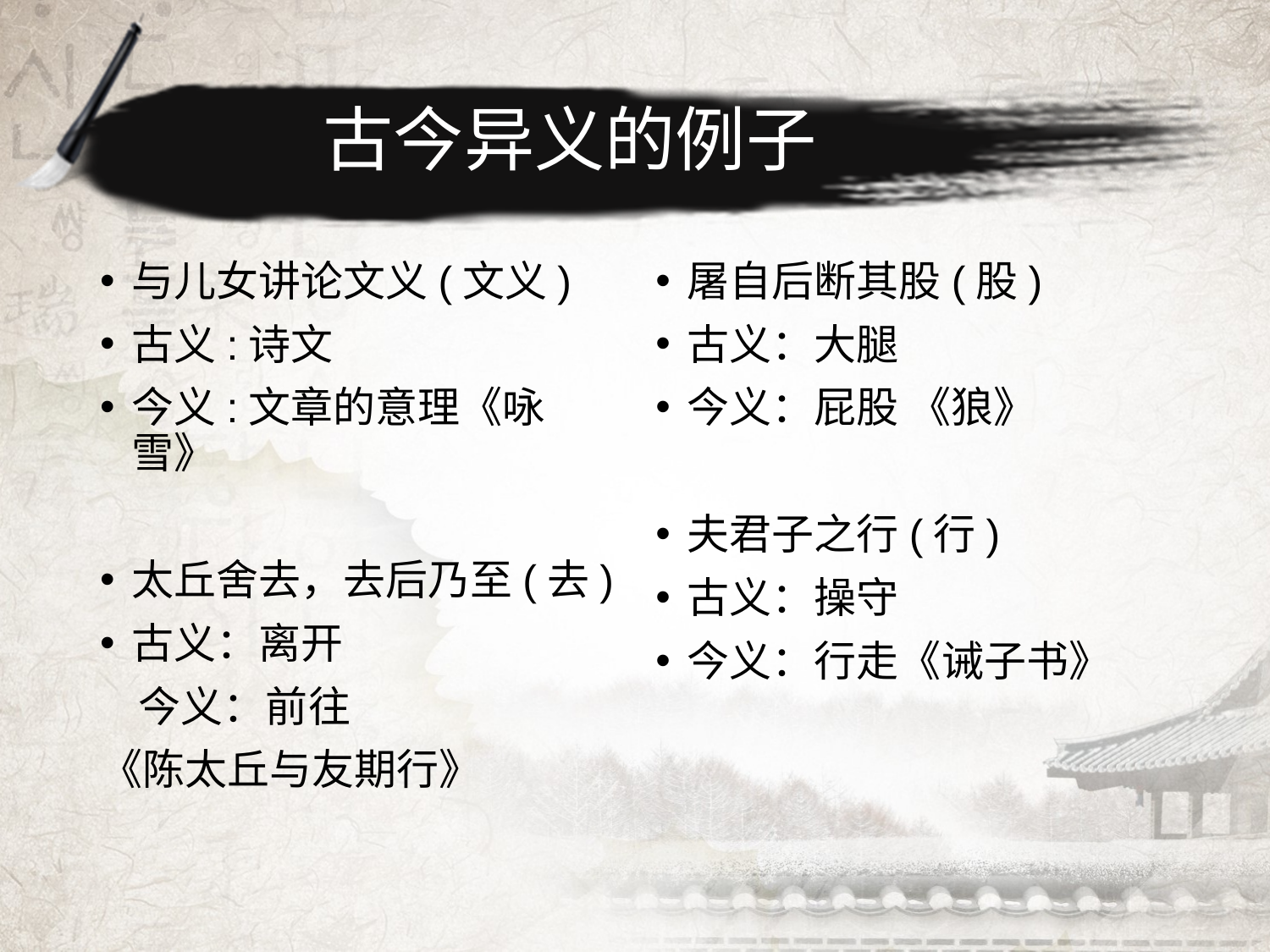

# 古今异义的例子
与儿女讲论文义(文义)
古义:诗文
今义:文章的意理《咏雪》

太丘舍去，去后乃至(去)
古义：离开
   今义：前往
《陈太丘与友期行》

屠自后断其股(股)
古义：大腿
今义：屁股 《狼》

夫君子之行(行)
古义：操守
今义：行走《诫子书》